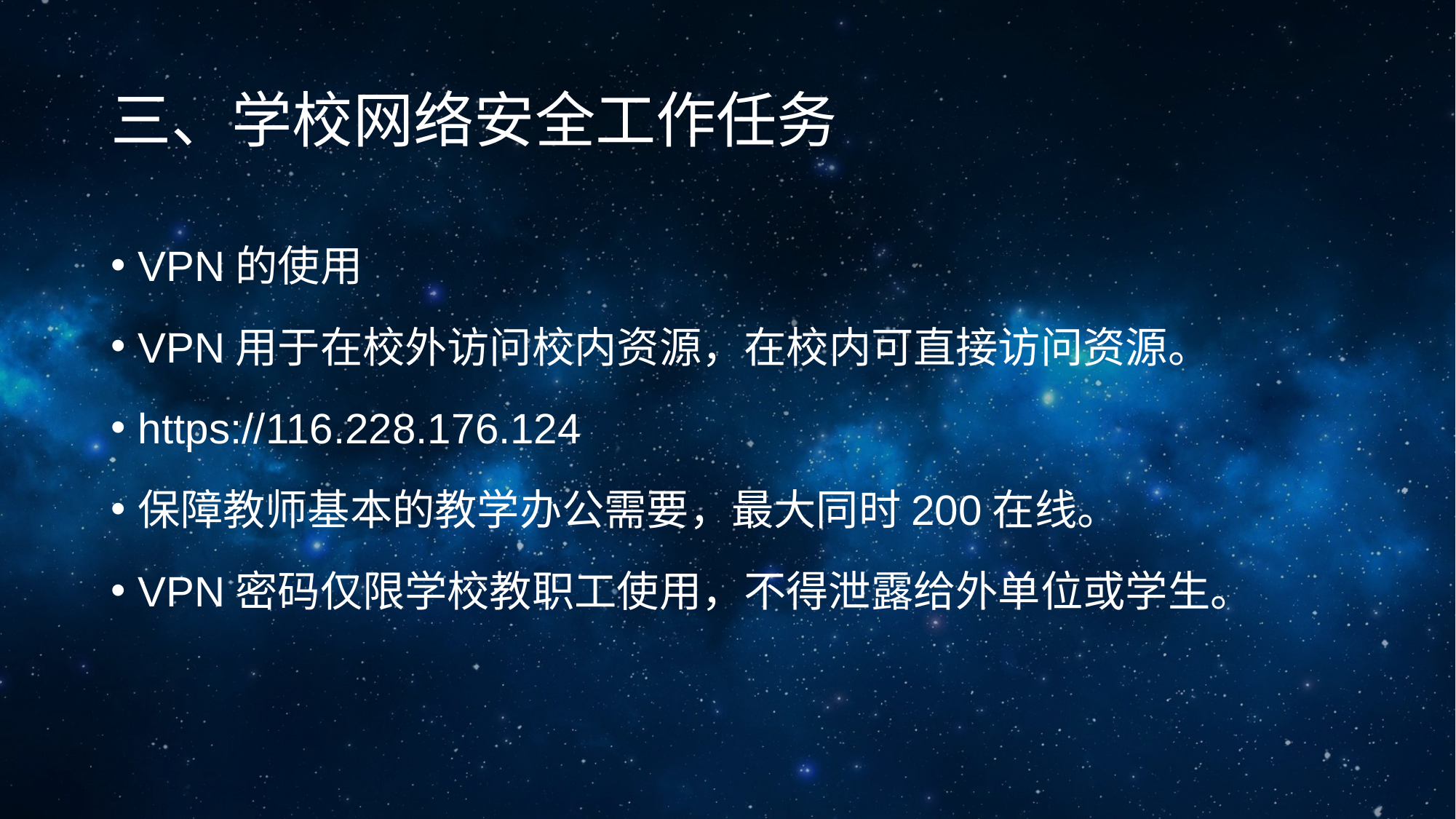

# 三、学校网络安全工作任务
VPN的使用
VPN用于在校外访问校内资源，在校内可直接访问资源。
https://116.228.176.124
保障教师基本的教学办公需要，最大同时200在线。
VPN密码仅限学校教职工使用，不得泄露给外单位或学生。